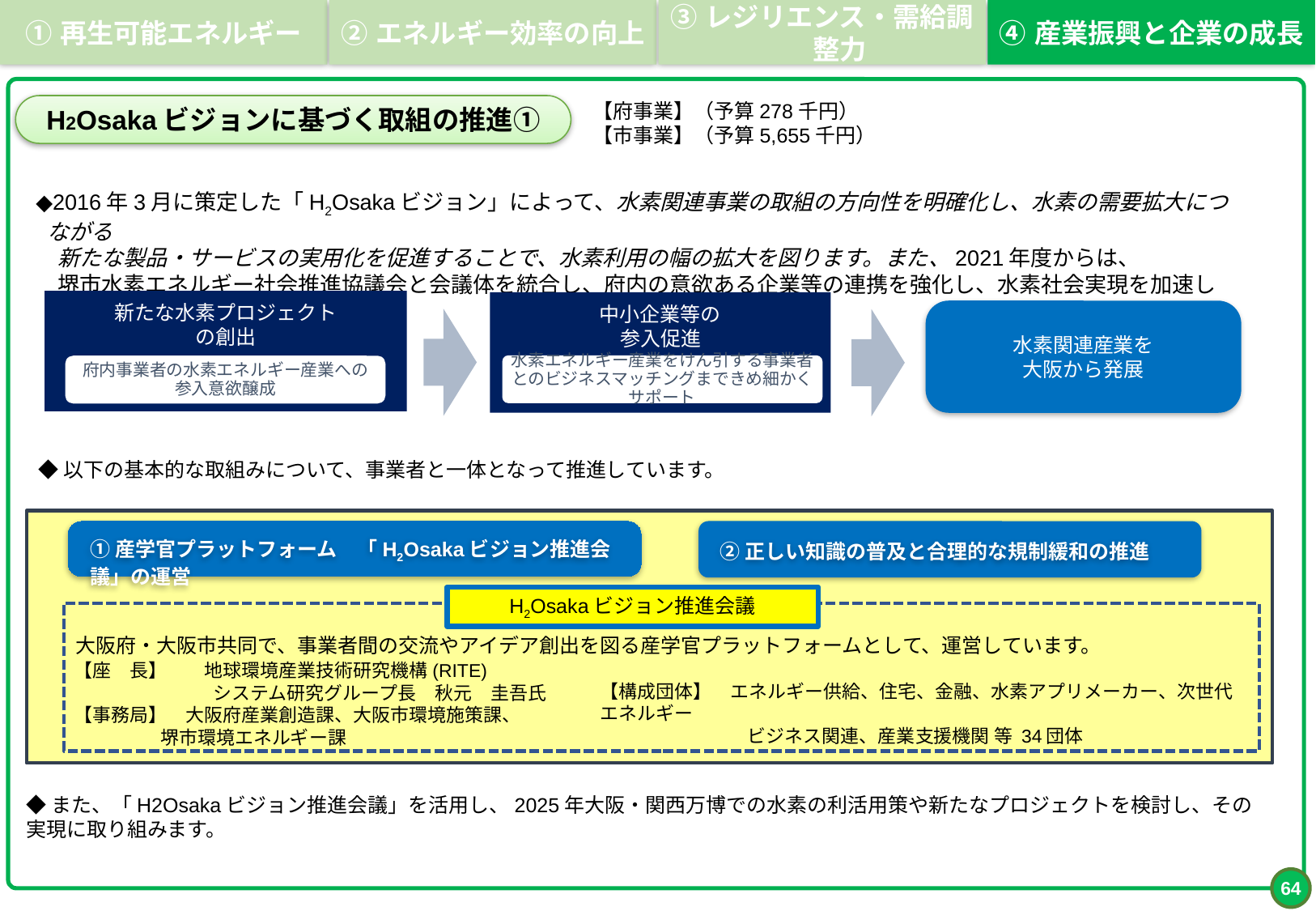

①	再生可能エネルギー
②	エネルギー効率の向上
③	レジリエンス・需給調整力
④	産業振興と企業の成長

H2Osakaビジョンに基づく取組の推進➀
【府事業】（予算278千円）
【市事業】（予算5,655千円）
◆2016年3月に策定した「H2Osakaビジョン」によって、水素関連事業の取組の方向性を明確化し、水素の需要拡大につながる
　新たな製品・サービスの実用化を促進することで、水素利用の幅の拡大を図ります。また、2021年度からは、
　堺市水素エネルギー社会推進協議会と会議体を統合し、府内の意欲ある企業等の連携を強化し、水素社会実現を加速していきます。
新たな水素プロジェクト
の創出
中小企業等の
参入促進
水素関連産業を
大阪から発展

水素エネルギー産業をけん引する事業者とのビジネスマッチングまできめ細かくサポート
府内事業者の水素エネルギー産業への
参入意欲醸成
◆以下の基本的な取組みについて、事業者と一体となって推進しています。

②正しい知識の普及と合理的な規制緩和の推進
①産学官プラットフォーム　「H2Osakaビジョン推進会議」の運営
H2Osakaビジョン推進会議

大阪府・大阪市共同で、事業者間の交流やアイデア創出を図る産学官プラットフォームとして、運営しています。
【座　長】　　地球環境産業技術研究機構(RITE)
 　　　　　　　システム研究グループ長　秋元　圭吾氏
【事務局】　大阪府産業創造課、大阪市環境施策課、
堺市環境エネルギー課

【構成団体】　エネルギー供給、住宅、金融、水素アプリメーカー、次世代エネルギー
 　　　　　　　  ビジネス関連、産業支援機関 等 34団体
◆また、「H2Osakaビジョン推進会議」を活用し、2025年大阪・関西万博での水素の利活用策や新たなプロジェクトを検討し、その実現に取り組みます。
64